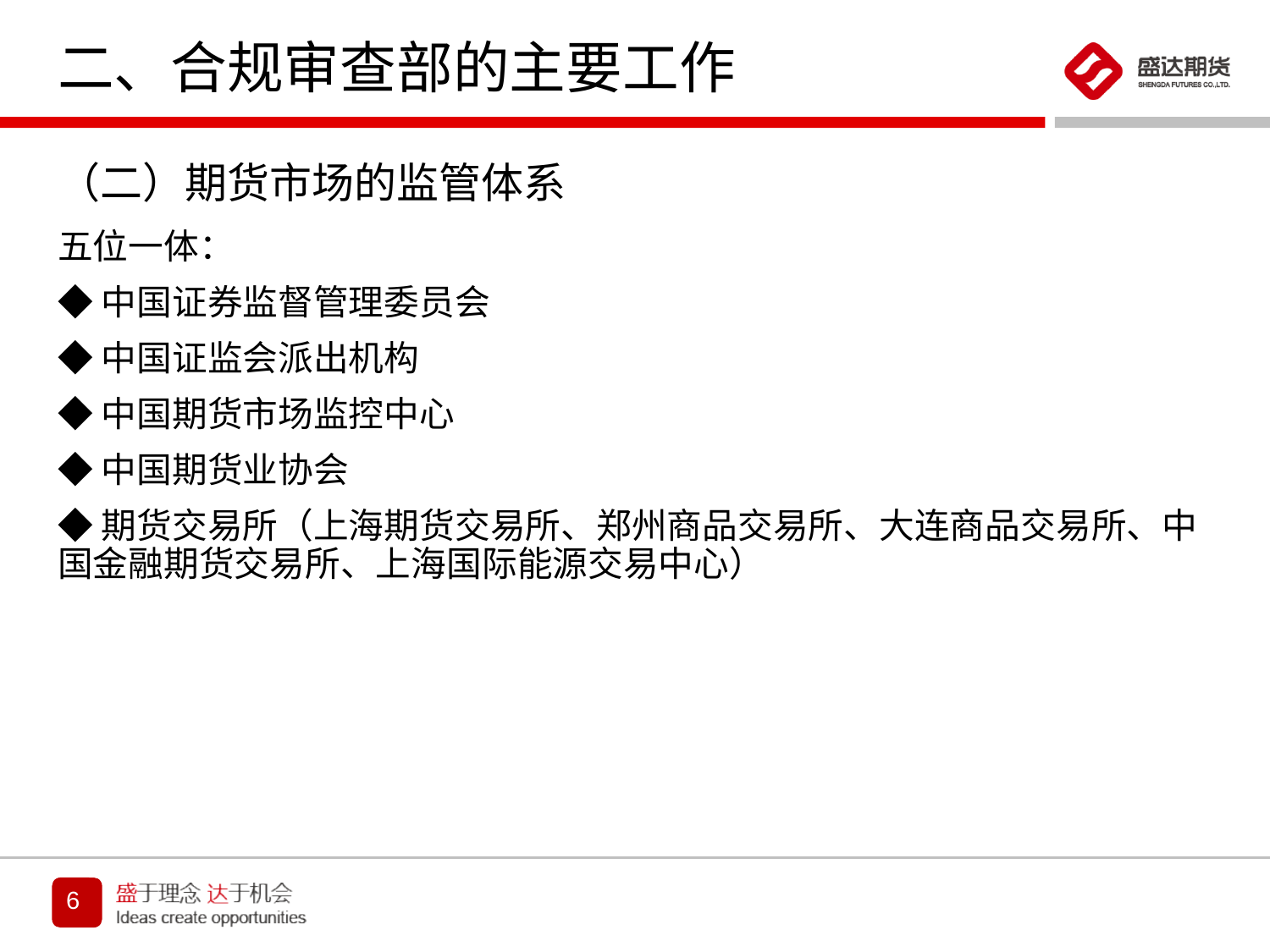

# 二、合规审查部的主要工作
（二）期货市场的监管体系
五位一体：
◆中国证券监督管理委员会
◆中国证监会派出机构
◆中国期货市场监控中心
◆中国期货业协会
◆期货交易所（上海期货交易所、郑州商品交易所、大连商品交易所、中国金融期货交易所、上海国际能源交易中心）